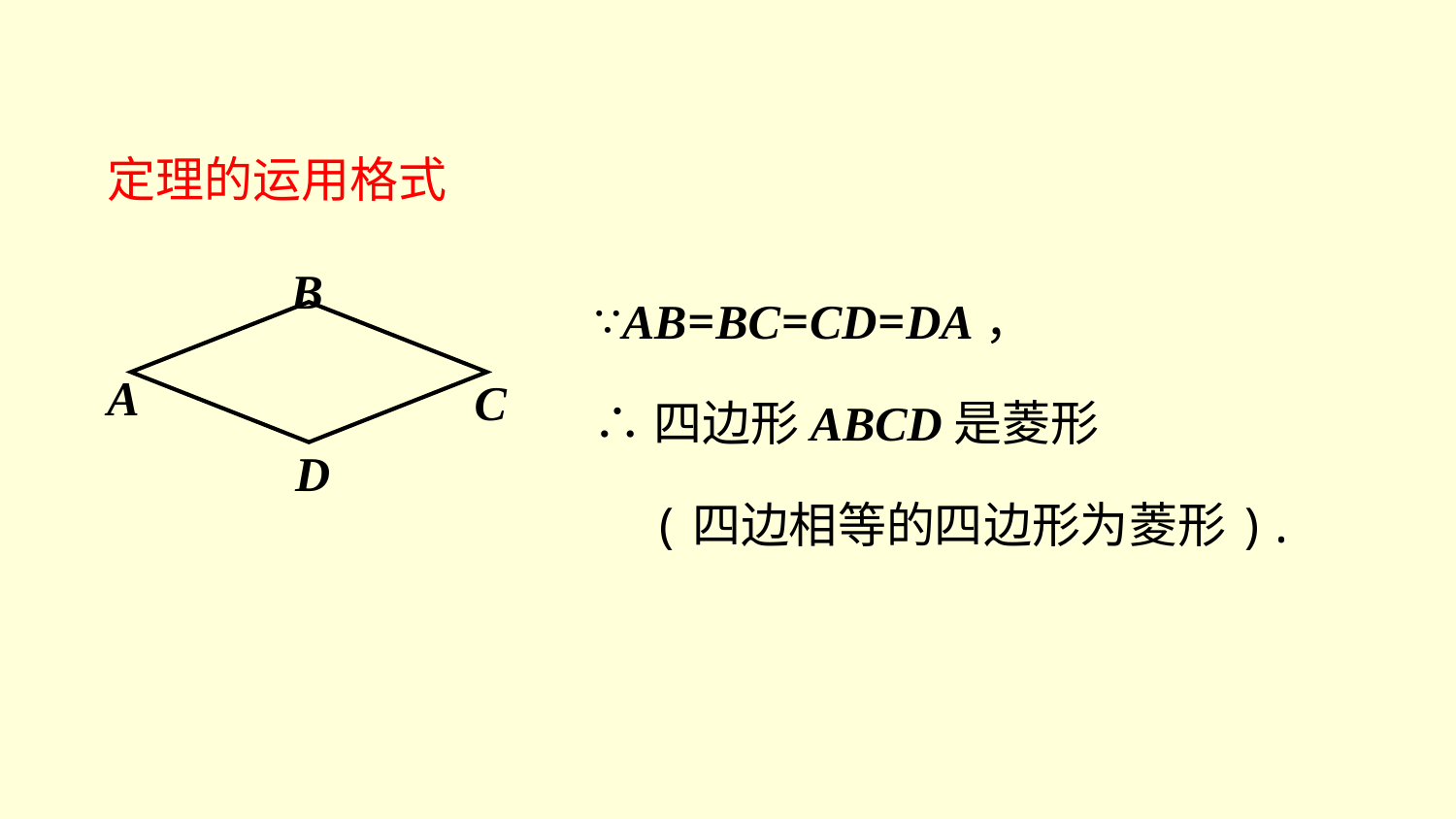

定理的运用格式
B

A
C
D
∵AB=BC=CD=DA，
∴四边形ABCD是菱形
  (四边相等的四边形为菱形).